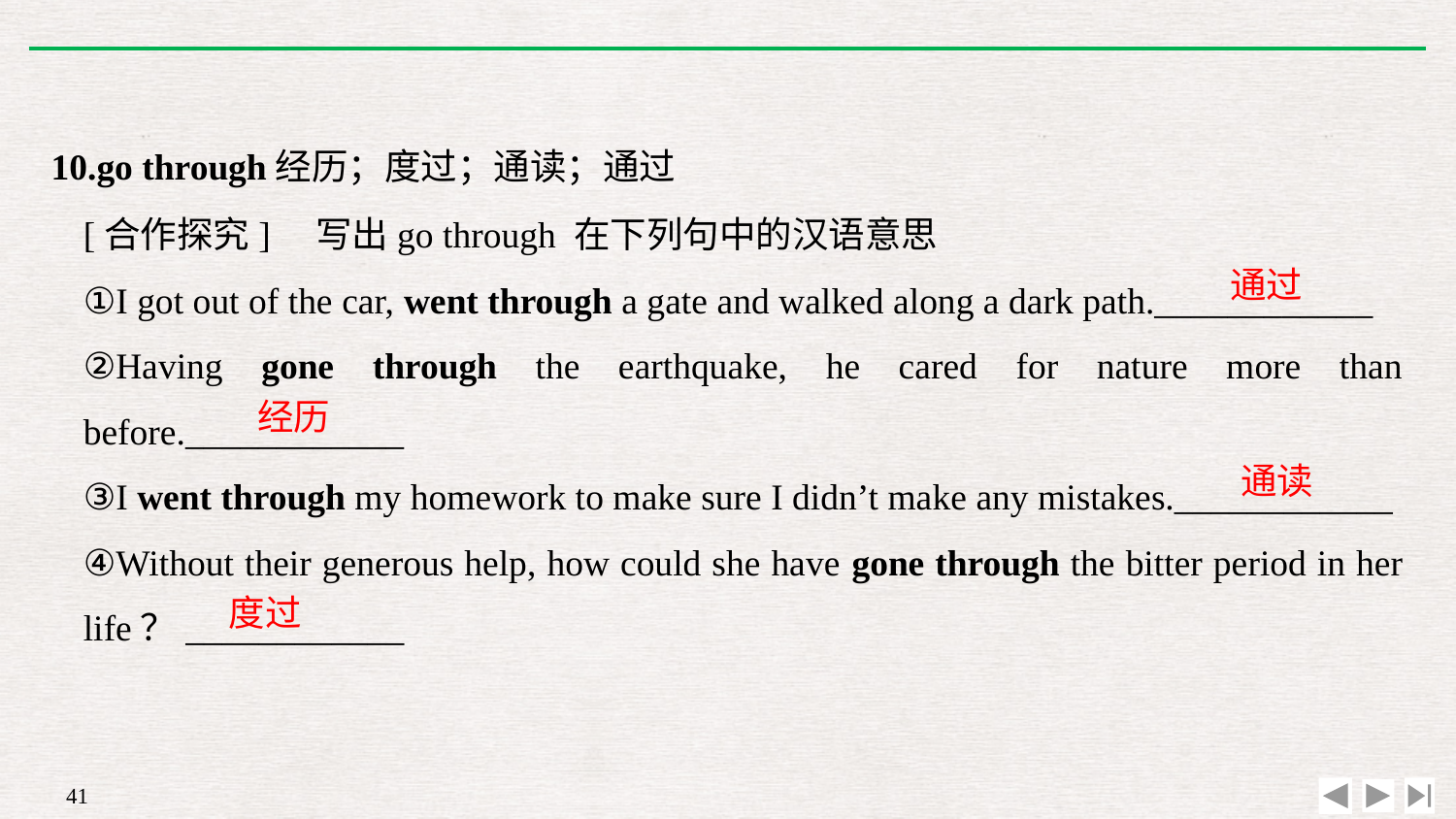

10.go through经历；度过；通读；通过
[合作探究]　写出go through 在下列句中的汉语意思
①I got out of the car, went through a gate and walked along a dark path.____________
②Having gone through the earthquake, he cared for nature more than before.____________
③I went through my homework to make sure I didn’t make any mistakes.____________
④Without their generous help, how could she have gone through the bitter period in her life？____________
通过
经历
通读
度过